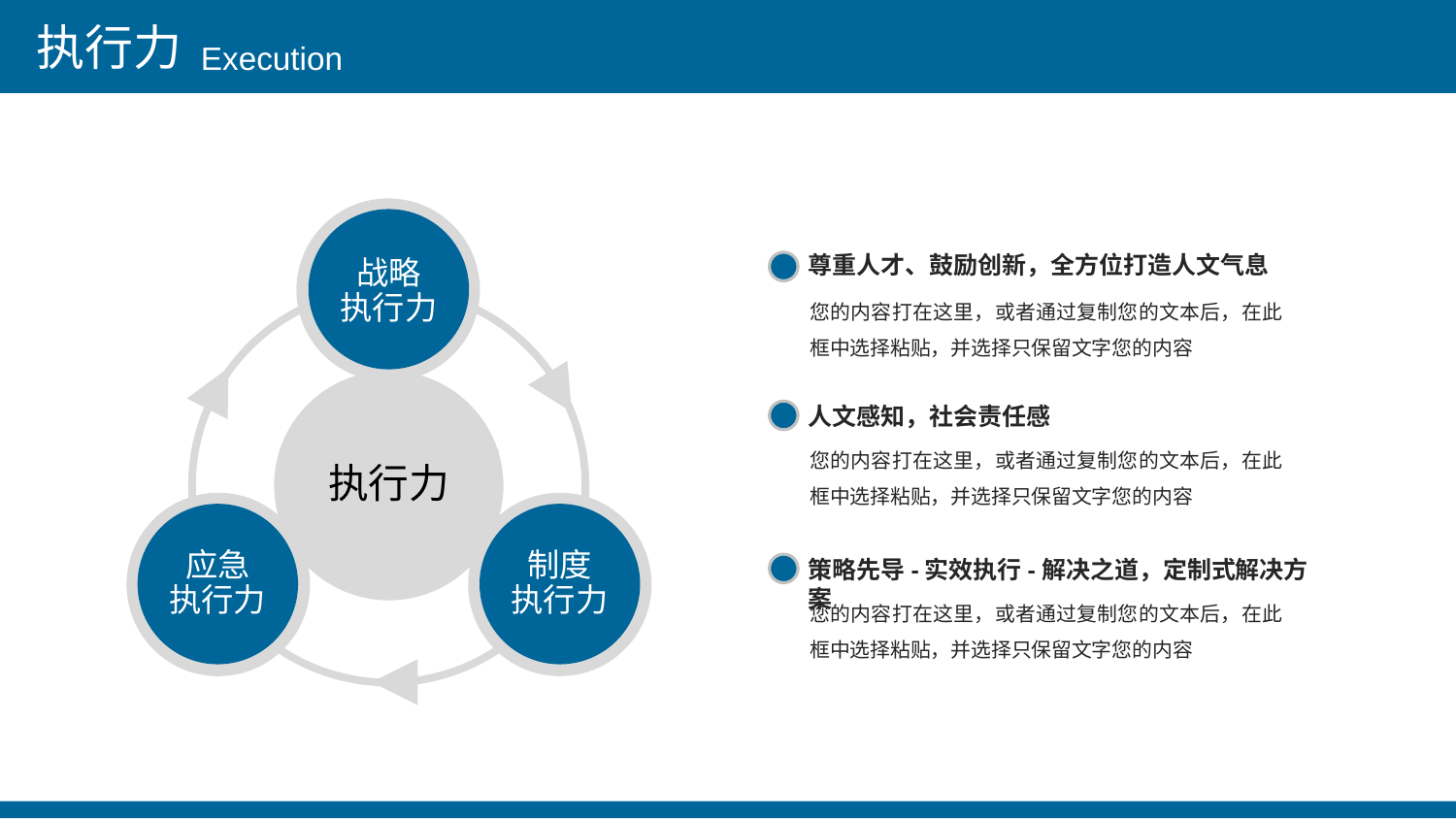

执行力
Execution

战略
执行力
尊重人才、鼓励创新，全方位打造人文气息

您的内容打在这里，或者通过复制您的文本后，在此框中选择粘贴，并选择只保留文字您的内容

执行力
人文感知，社会责任感

您的内容打在这里，或者通过复制您的文本后，在此框中选择粘贴，并选择只保留文字您的内容

应急
执行力

制度
执行力
策略先导-实效执行-解决之道，定制式解决方案

您的内容打在这里，或者通过复制您的文本后，在此框中选择粘贴，并选择只保留文字您的内容